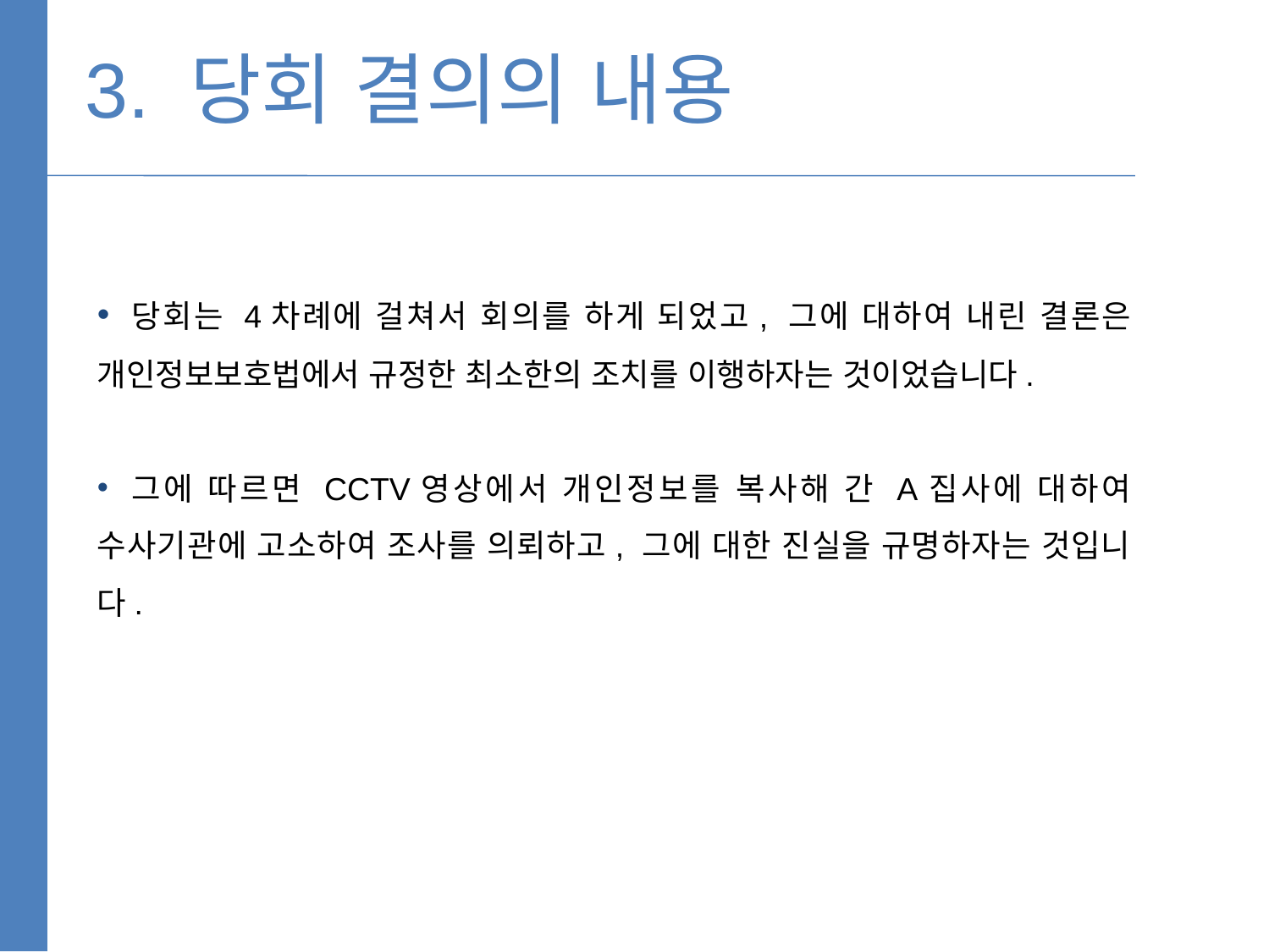

3. 당회 결의의 내용

 당회는 4차례에 걸쳐서 회의를 하게 되었고, 그에 대하여 내린 결론은 개인정보보호법에서 규정한 최소한의 조치를 이행하자는 것이었습니다.

 그에 따르면 CCTV영상에서 개인정보를 복사해 간 A집사에 대하여 수사기관에 고소하여 조사를 의뢰하고, 그에 대한 진실을 규명하자는 것입니다.